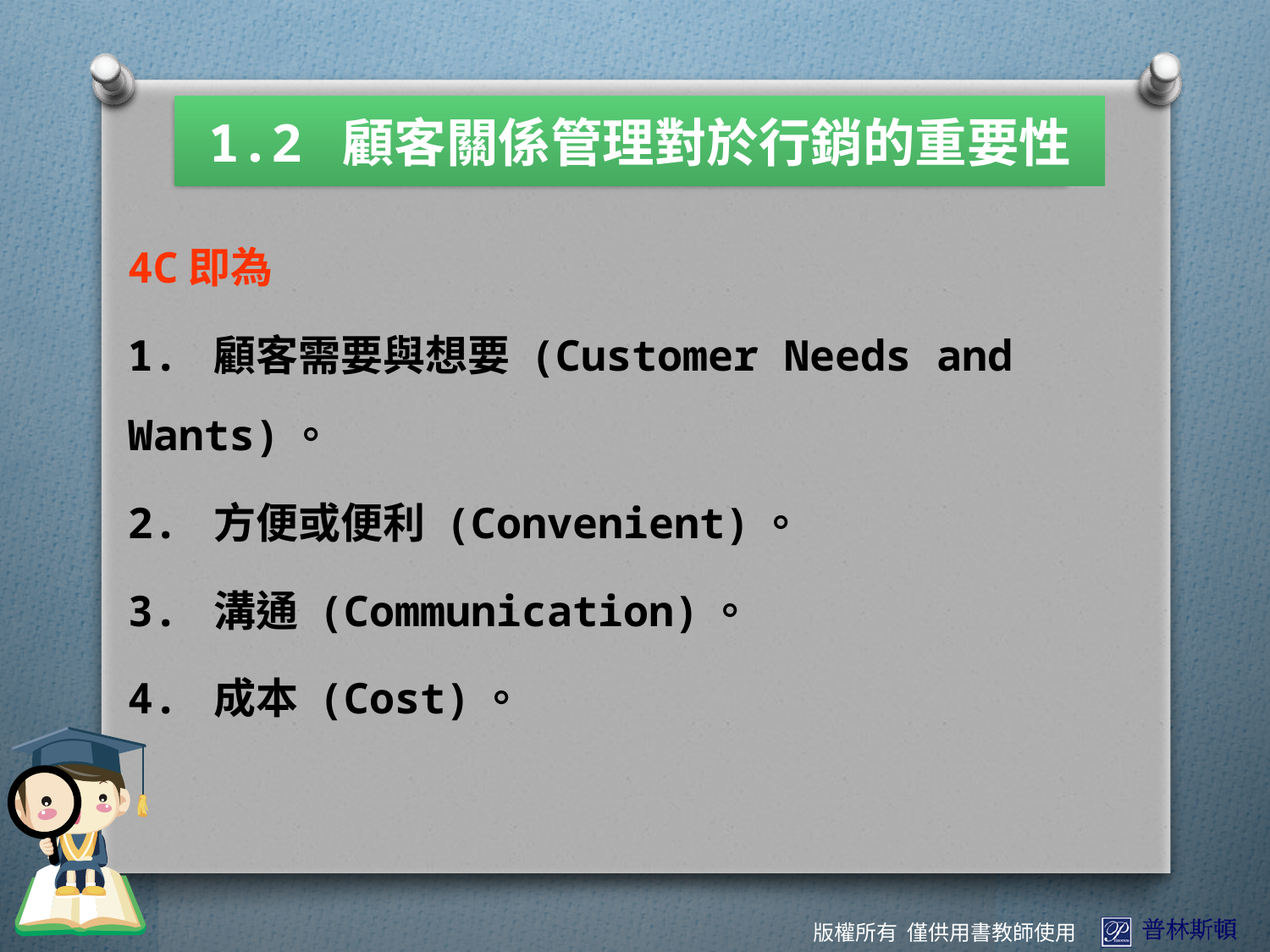

1.2 顧客關係管理對於行銷的重要性
4C即為
1. 顧客需要與想要 (Customer Needs and Wants)。
2. 方便或便利 (Convenient)。
3. 溝通 (Communication)。
4. 成本 (Cost)。